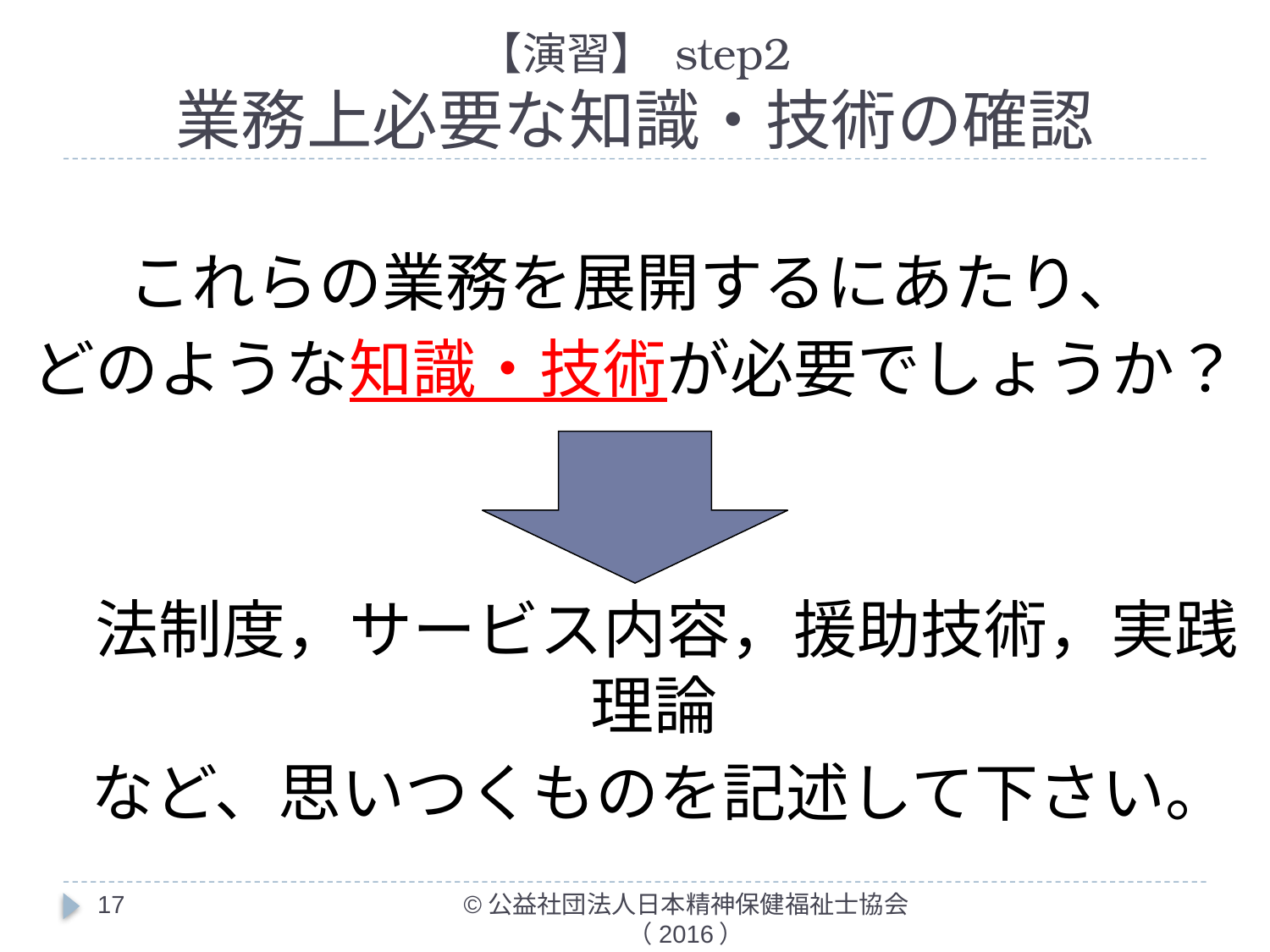

# 【演習】 step2 業務上必要な知識・技術の確認
これらの業務を展開するにあたり、
どのような知識・技術が必要でしょうか？

　法制度，サービス内容，援助技術，実践理論
　など、思いつくものを記述して下さい。

17
©公益社団法人日本精神保健福祉士協会（2016）